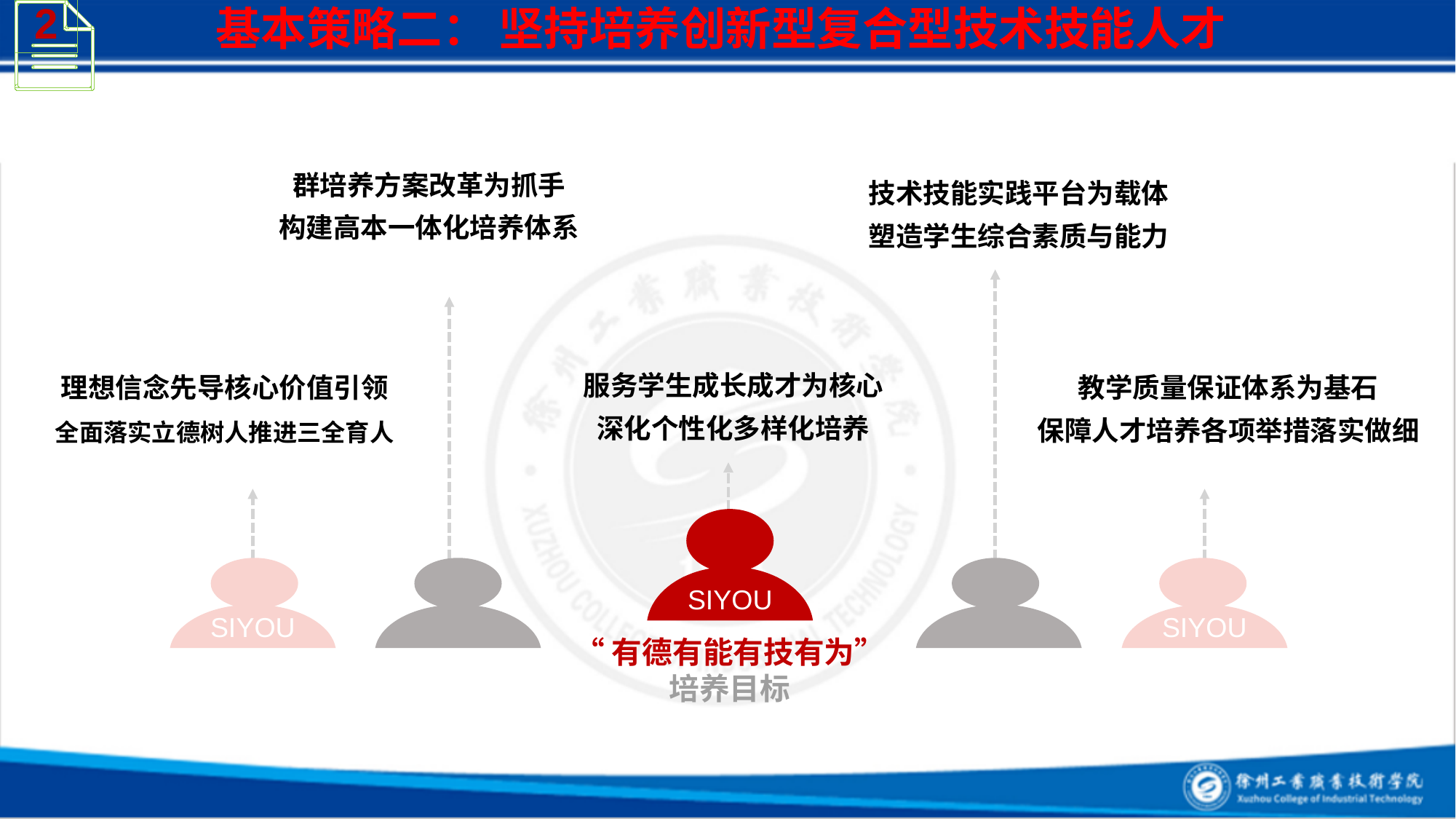

2
  基本策略二： 坚持培养创新型复合型技术技能人才
群培养方案改革为抓手
构建高本一体化培养体系
技术技能实践平台为载体
塑造学生综合素质与能力

服务学生成长成才为核心
深化个性化多样化培养
理想信念先导核心价值引领
全面落实立德树人推进三全育人
教学质量保证体系为基石
保障人才培养各项举措落实做细

SIYOU
SIYOU

SIYOU
“有德有能有技有为”
培养目标